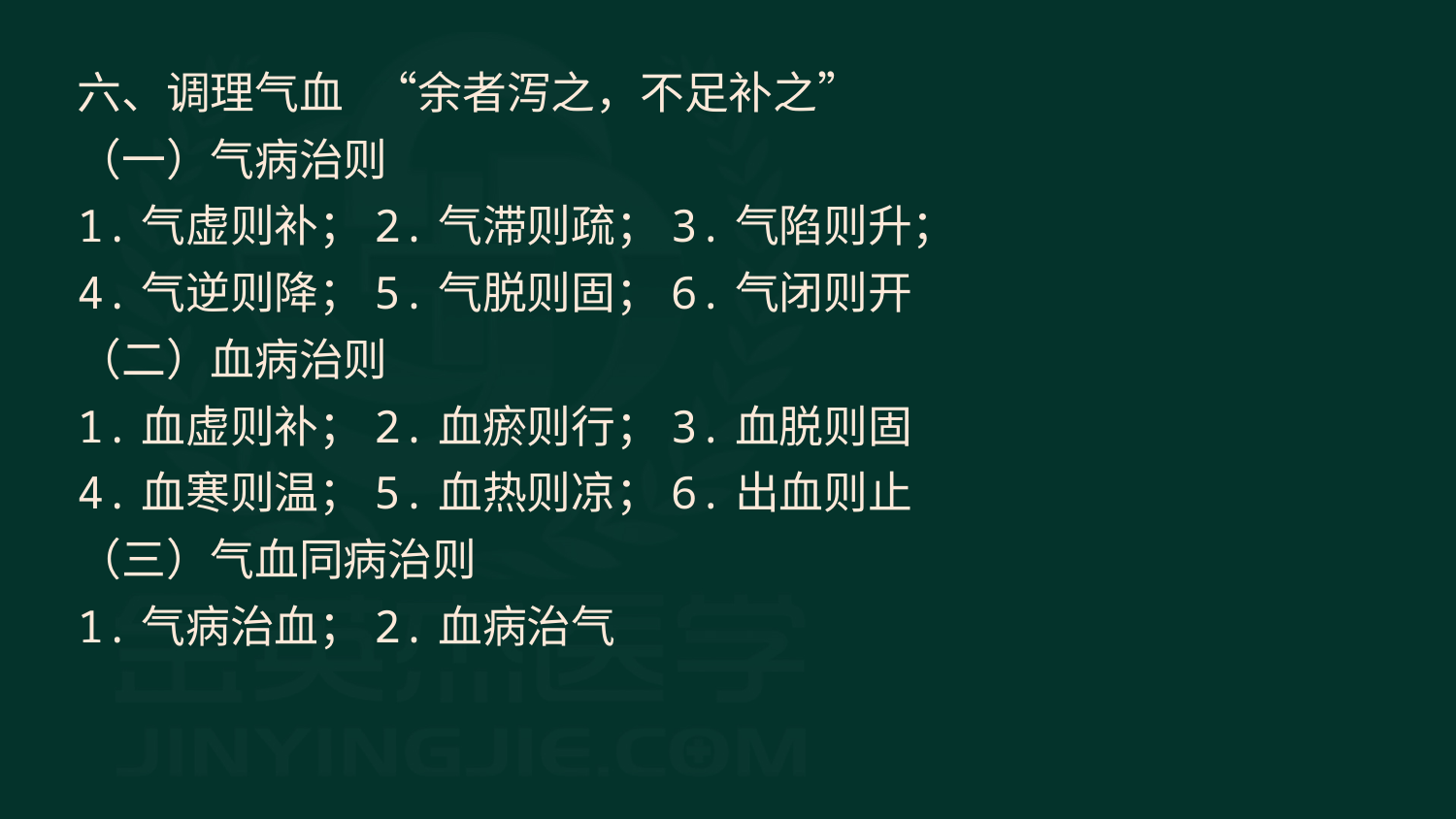

六、调理气血   “余者泻之，不足补之”
（一）气病治则
1.气虚则补；2.气滞则疏；3.气陷则升；
4.气逆则降；5.气脱则固；6.气闭则开
（二）血病治则
1.血虚则补；2.血瘀则行；3.血脱则固
4.血寒则温；5.血热则凉；6.出血则止
（三）气血同病治则
1.气病治血；2.血病治气